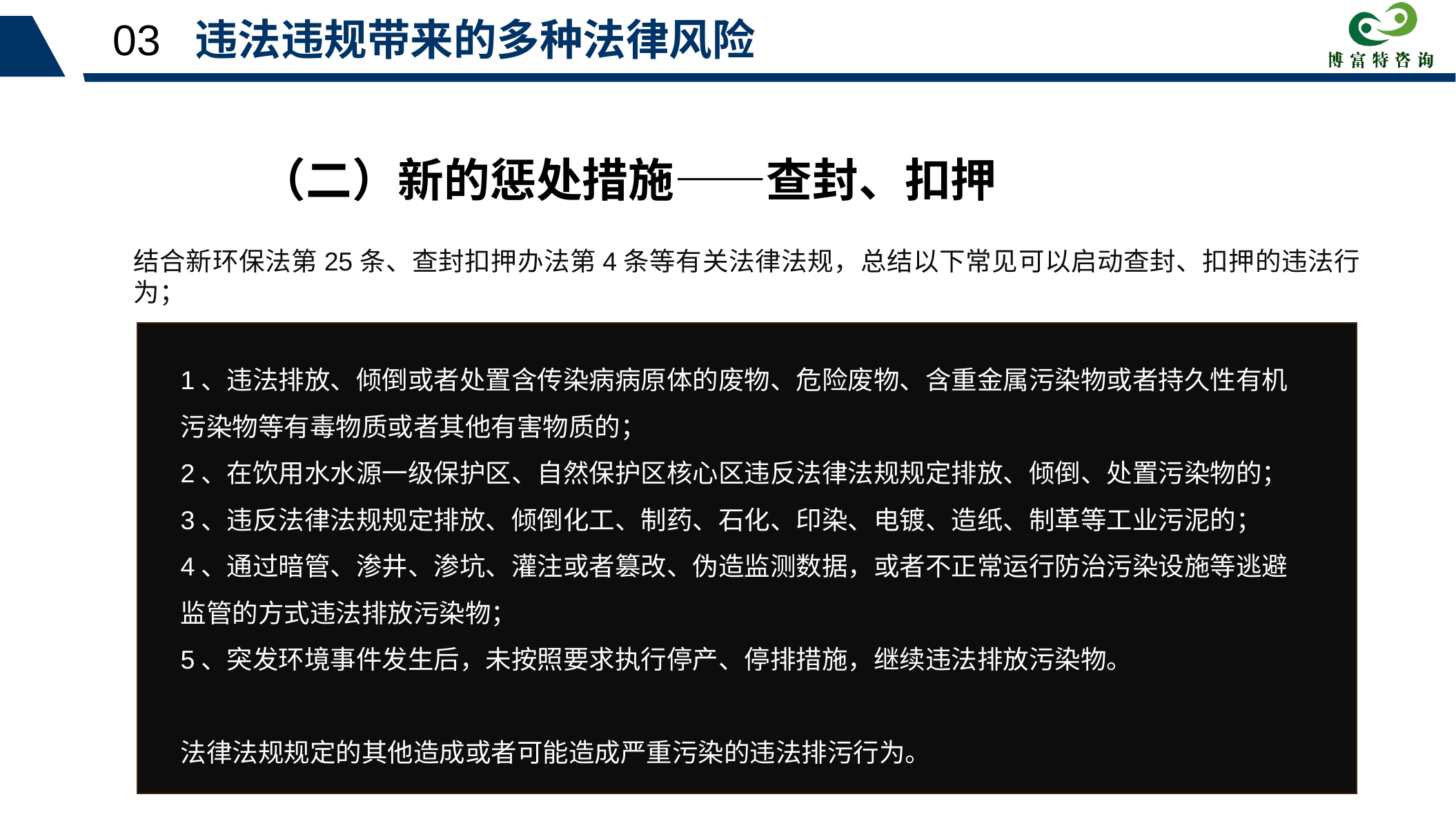

03  违法违规带来的多种法律风险

（二）新的惩处措施——查封、扣押
结合新环保法第25条、查封扣押办法第4条等有关法律法规，总结以下常见可以启动查封、扣押的违法行为；

1、违法排放、倾倒或者处置含传染病病原体的废物、危险废物、含重金属污染物或者持久性有机污染物等有毒物质或者其他有害物质的；
2、在饮用水水源一级保护区、自然保护区核心区违反法律法规规定排放、倾倒、处置污染物的；
3、违反法律法规规定排放、倾倒化工、制药、石化、印染、电镀、造纸、制革等工业污泥的；
4、通过暗管、渗井、渗坑、灌注或者篡改、伪造监测数据，或者不正常运行防治污染设施等逃避监管的方式违法排放污染物；
5、突发环境事件发生后，未按照要求执行停产、停排措施，继续违法排放污染物。

法律法规规定的其他造成或者可能造成严重污染的违法排污行为。